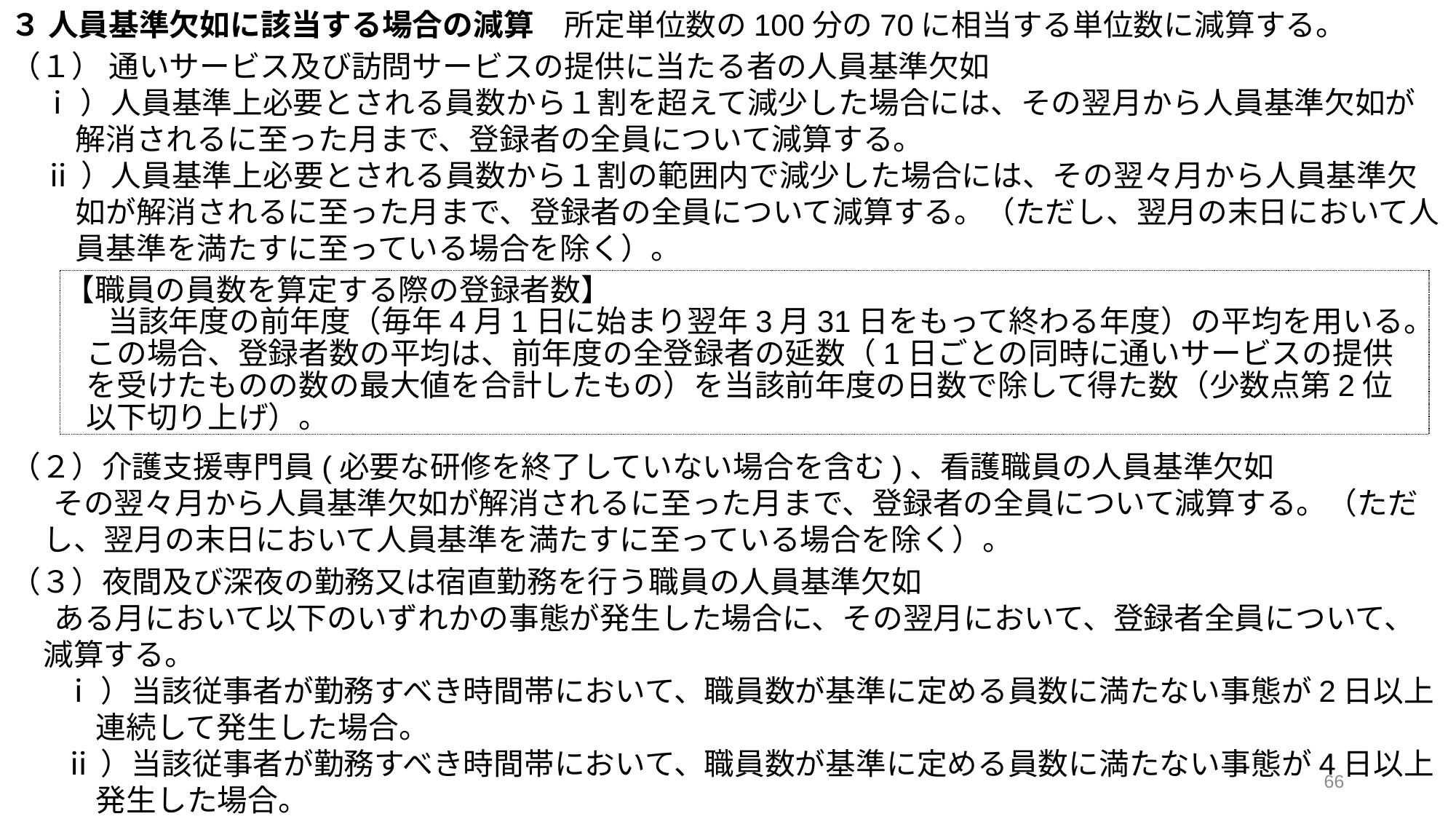

３ 人員基準欠如に該当する場合の減算　所定単位数の100分の70に相当する単位数に減算する。

（１） 通いサービス及び訪問サービスの提供に当たる者の人員基準欠如
ⅰ）人員基準上必要とされる員数から１割を超えて減少した場合には、その翌月から人員基準欠如が解消されるに至った月まで、登録者の全員について減算する。
ⅱ）人員基準上必要とされる員数から１割の範囲内で減少した場合には、その翌々月から人員基準欠如が解消されるに至った月まで、登録者の全員について減算する。（ただし、翌月の末日において人員基準を満たすに至っている場合を除く）。

（２）介護支援専門員(必要な研修を終了していない場合を含む)、看護職員の人員基準欠如
その翌々月から人員基準欠如が解消されるに至った月まで、登録者の全員について減算する。（ただし、翌月の末日において人員基準を満たすに至っている場合を除く）。

（３）夜間及び深夜の勤務又は宿直勤務を行う職員の人員基準欠如
ある月において以下のいずれかの事態が発生した場合に、その翌月において、登録者全員について、減算する。
ⅰ）当該従事者が勤務すべき時間帯において、職員数が基準に定める員数に満たない事態が2日以上連続して発生した場合。
ⅱ）当該従事者が勤務すべき時間帯において、職員数が基準に定める員数に満たない事態が4日以上発生した場合。

【職員の員数を算定する際の登録者数】
当該年度の前年度（毎年4月1日に始まり翌年3月31日をもって終わる年度）の平均を用いる。この場合、登録者数の平均は、前年度の全登録者の延数（1日ごとの同時に通いサービスの提供を受けたものの数の最大値を合計したもの）を当該前年度の日数で除して得た数（少数点第2位以下切り上げ）。
66